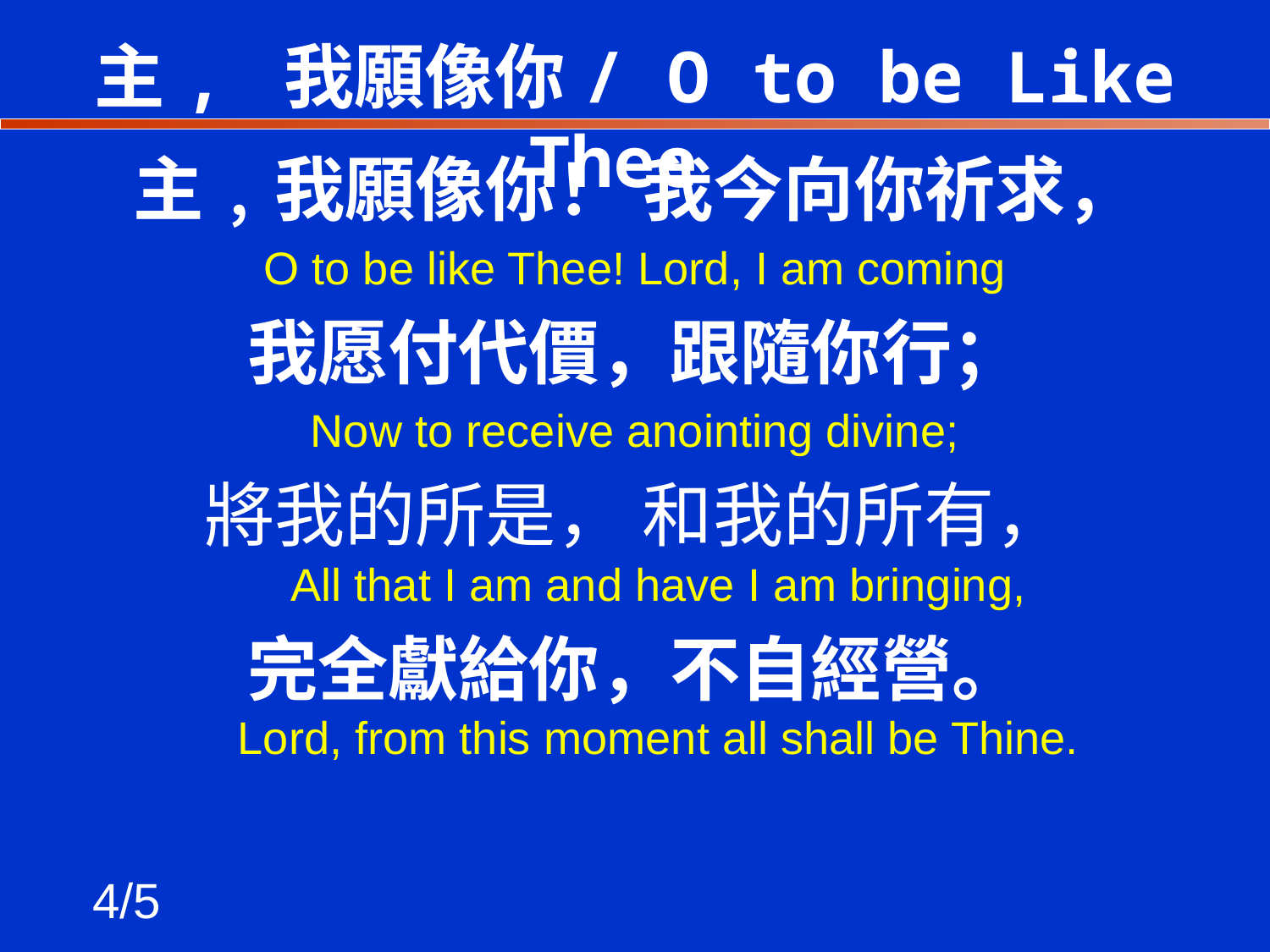

主, 我願像你/ O to be Like Thee

主﹐我願像你！ 我今向你祈求，
O to be like Thee! Lord, I am coming
我愿付代價，跟隨你行；
Now to receive anointing divine;
將我的所是， 和我的所有，
All that I am and have I am bringing,
完全獻給你，不自經營。
Lord, from this moment all shall be Thine.
4/5